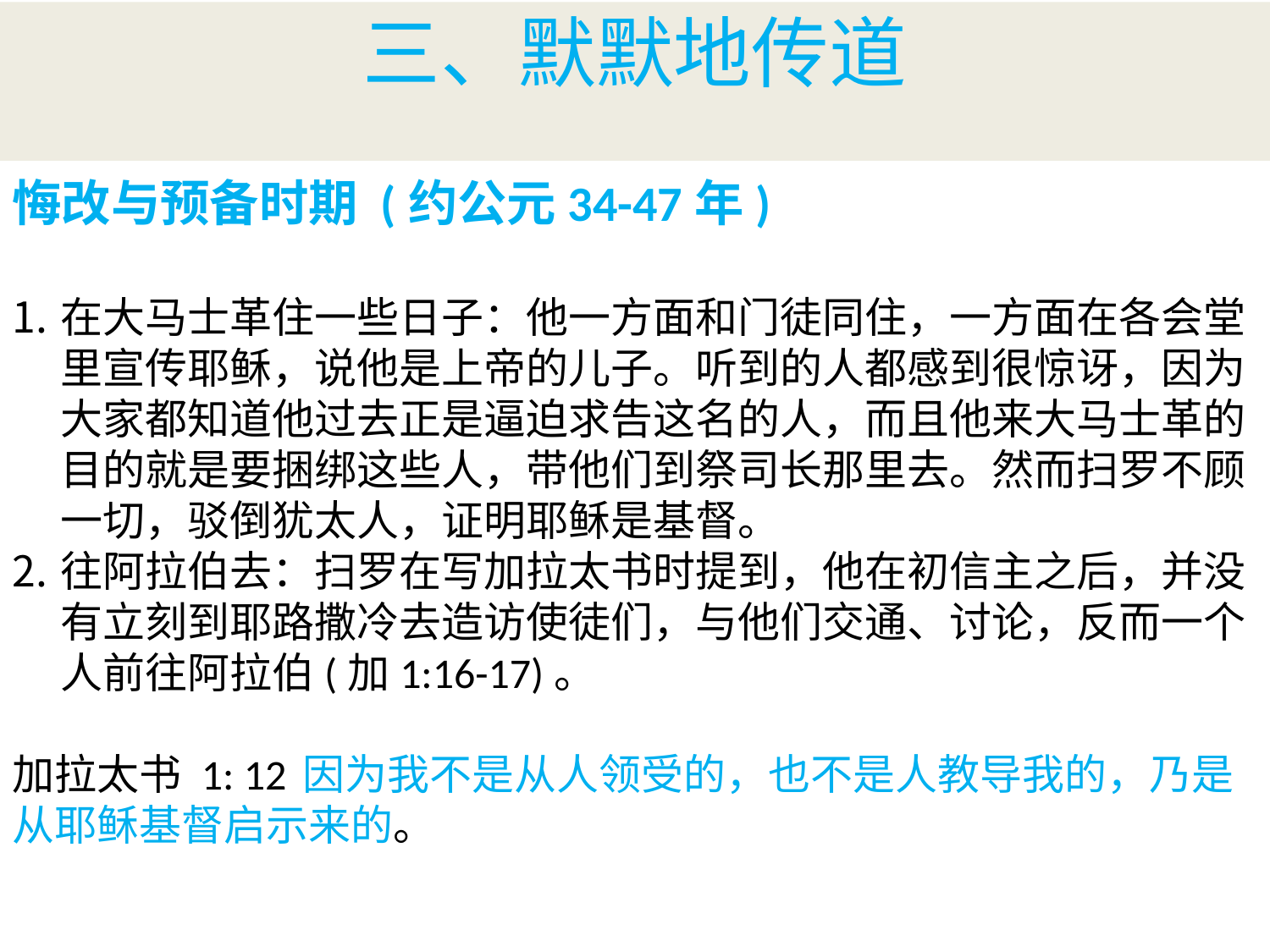

# 三、默默地传道
悔改与预备时期 (约公元34-47年)

在大马士革住一些日子：他一方面和门徒同住，一方面在各会堂里宣传耶稣，说他是上帝的儿子。听到的人都感到很惊讶，因为大家都知道他过去正是逼迫求告这名的人，而且他来大马士革的目的就是要捆绑这些人，带他们到祭司长那里去。然而扫罗不顾一切，驳倒犹太人，证明耶稣是基督。
往阿拉伯去：扫罗在写加拉太书时提到，他在初信主之后，并没有立刻到耶路撒冷去造访使徒们，与他们交通、讨论，反而一个人前往阿拉伯(加1:16-17)。

加拉太书 1: 12 因为我不是从人领受的，也不是人教导我的，乃是从耶稣基督启示来的。